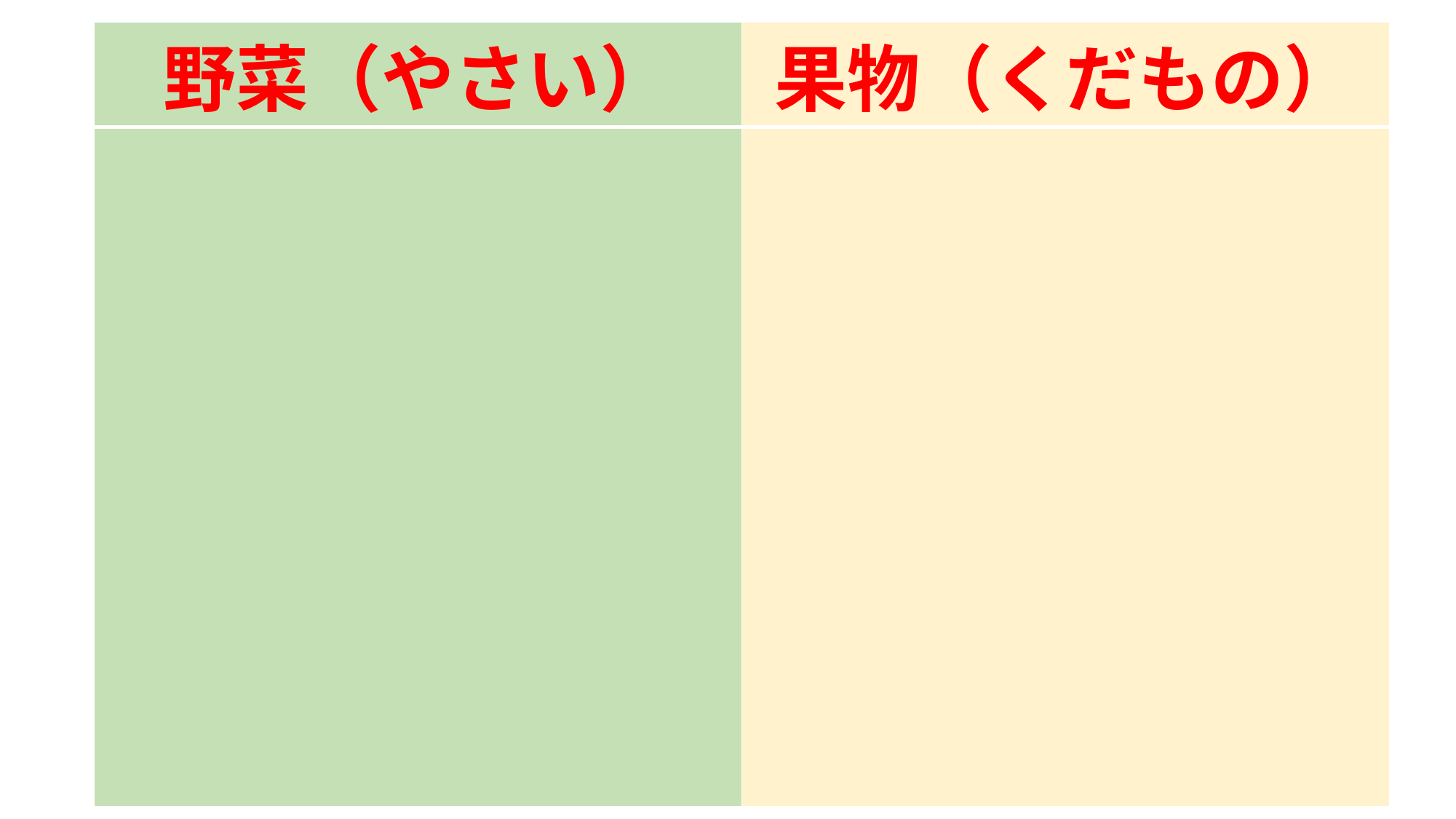

| 野菜（やさい） | 果物（くだもの） |
| --- | --- |
|  |  |